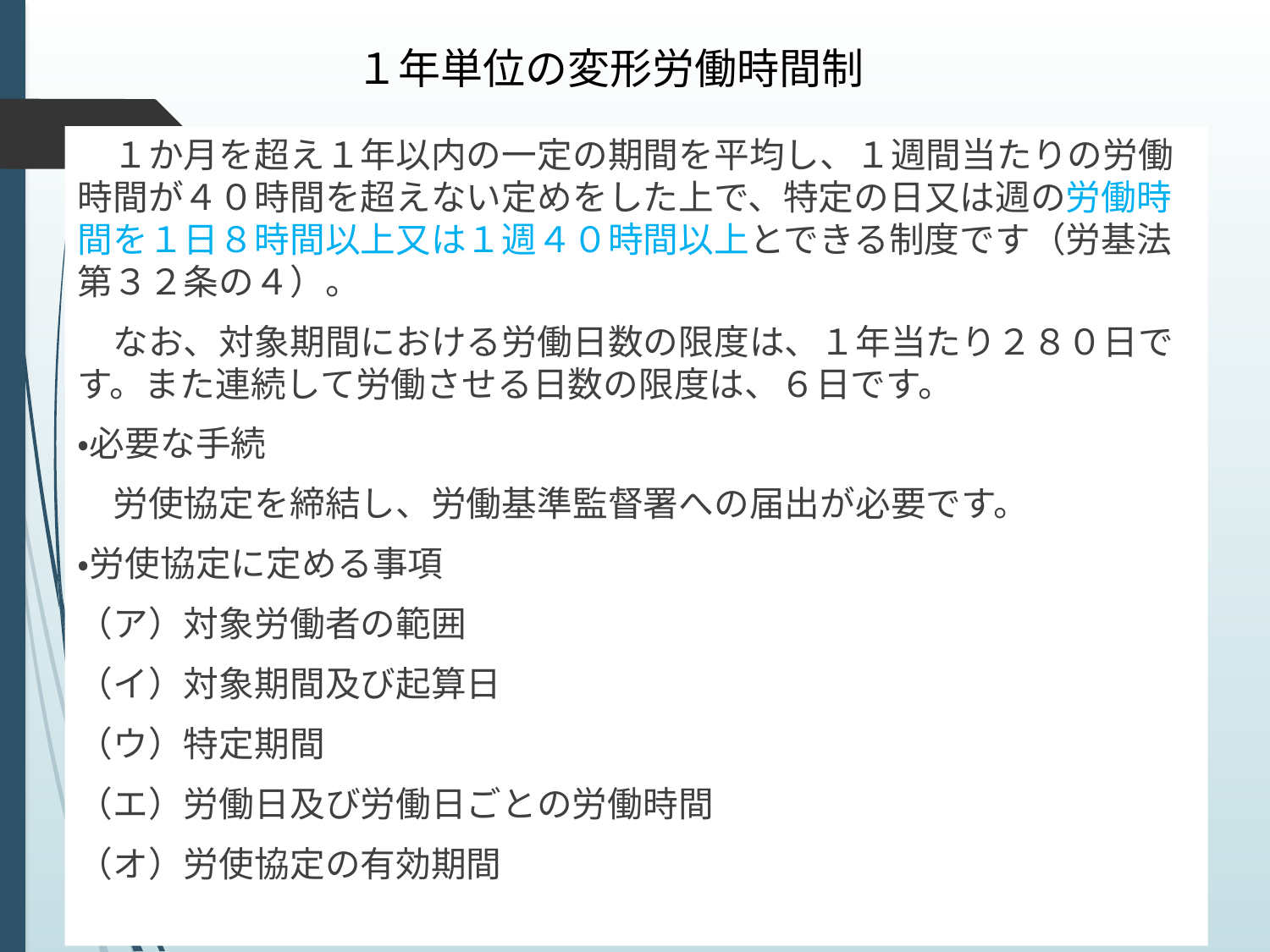

１年単位の変形労働時間制
　１か月を超え１年以内の一定の期間を平均し、１週間当たりの労働時間が４０時間を超えない定めをした上で、特定の日又は週の労働時間を１日８時間以上又は１週４０時間以上とできる制度です（労基法第３２条の４）。
　なお、対象期間における労働日数の限度は、１年当たり２８０日です。また連続して労働させる日数の限度は、６日です。
・必要な手続
　労使協定を締結し、労働基準監督署への届出が必要です。
・労使協定に定める事項
（ア）対象労働者の範囲
（イ）対象期間及び起算日
（ウ）特定期間
（エ）労働日及び労働日ごとの労働時間
（オ）労使協定の有効期間